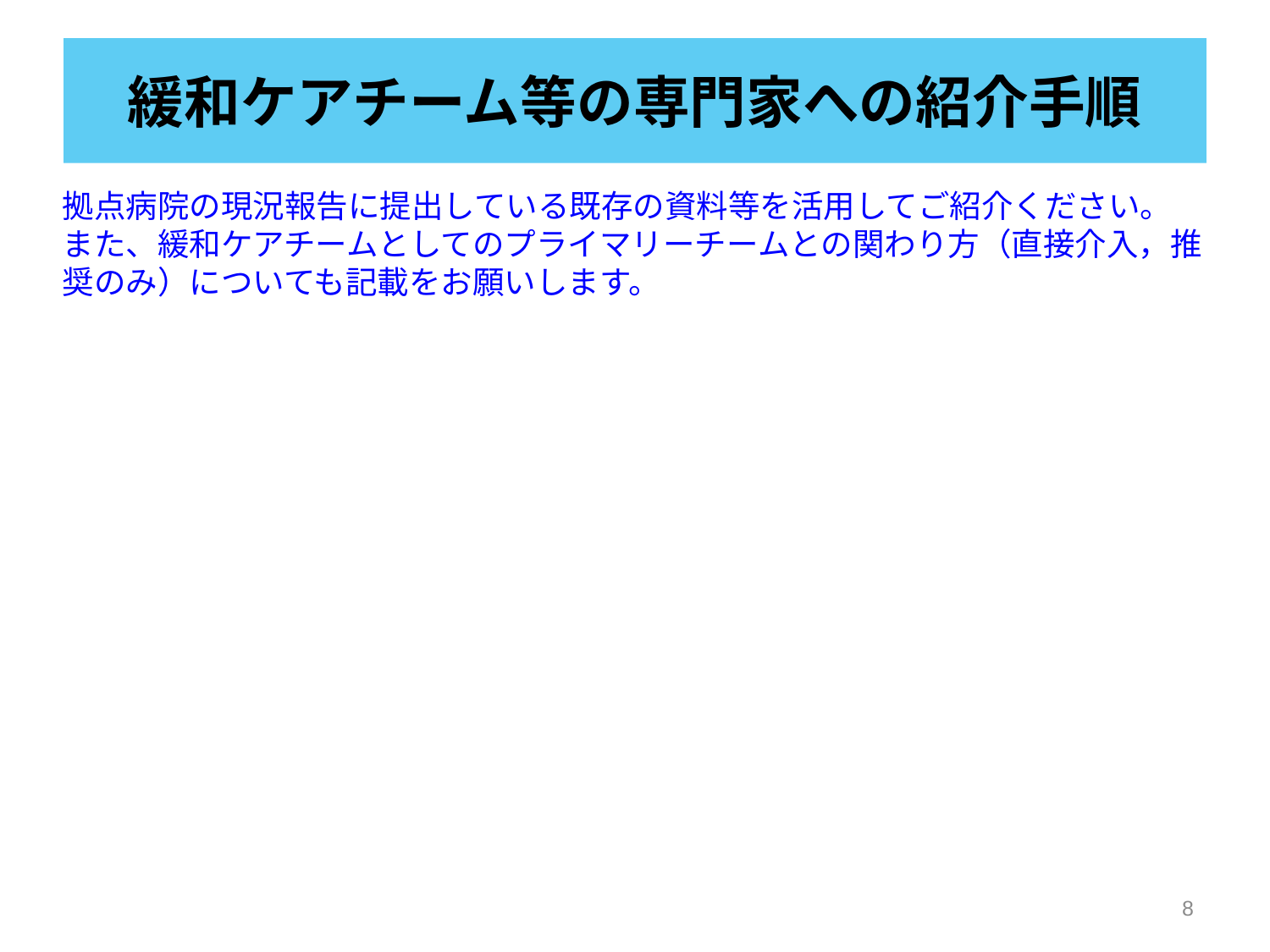

# 緩和ケアチーム等の専門家への紹介手順
拠点病院の現況報告に提出している既存の資料等を活用してご紹介ください。
また、緩和ケアチームとしてのプライマリーチームとの関わり方（直接介入，推奨のみ）についても記載をお願いします。
8